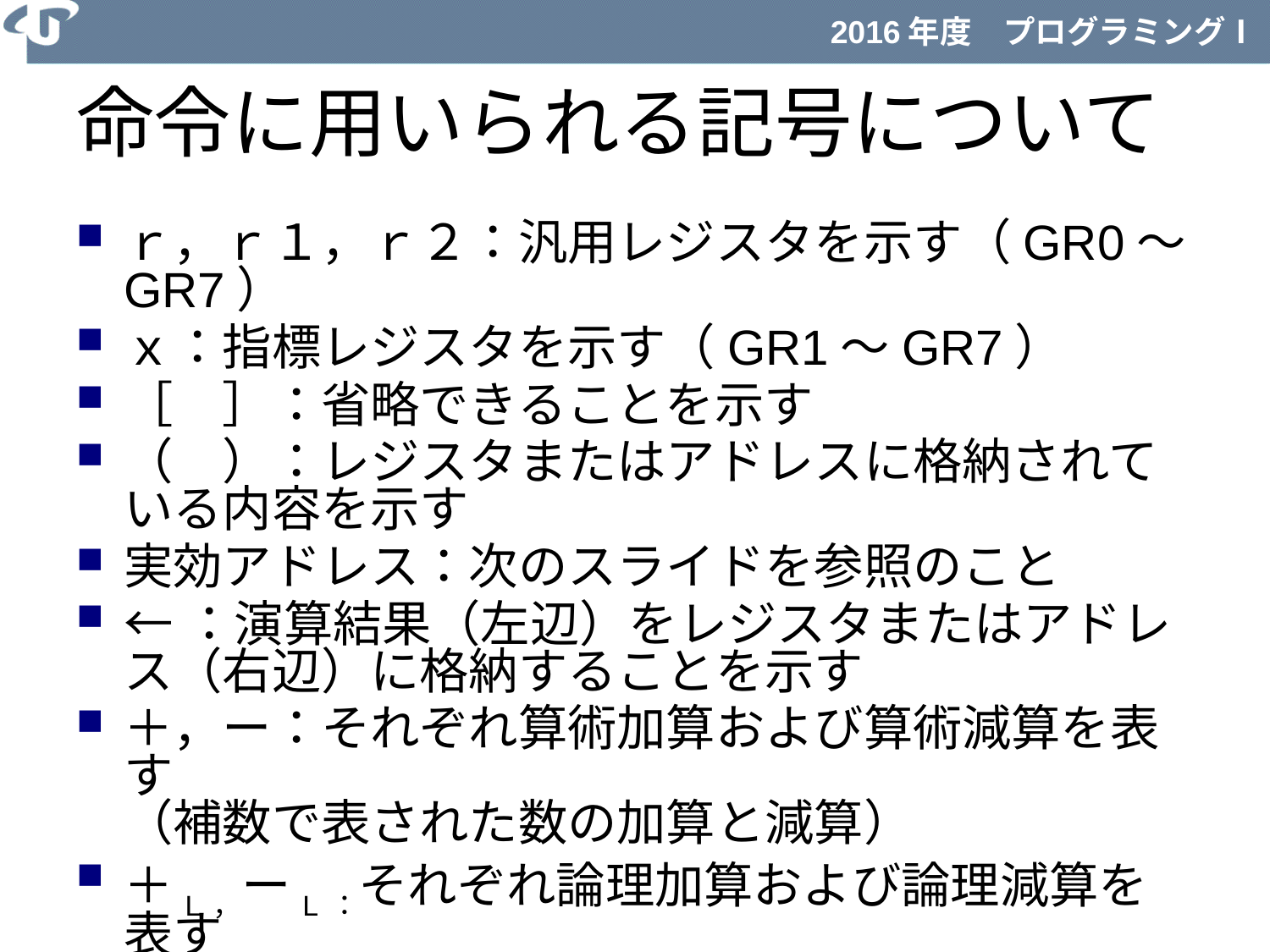

# 命令に用いられる記号について
ｒ，ｒ１，ｒ２：汎用レジスタを示す（GR0～GR7）
ｘ：指標レジスタを示す（GR1～GR7）
［　］：省略できることを示す
（　）：レジスタまたはアドレスに格納されている内容を示す
実効アドレス：次のスライドを参照のこと
←：演算結果（左辺）をレジスタまたはアドレス（右辺）に格納することを示す
＋，ー：それぞれ算術加算および算術減算を表す
（補数で表された数の加算と減算）
＋L，ーL：それぞれ論理加算および論理減算を表す
（全て正の数として表された数の加算と減算）